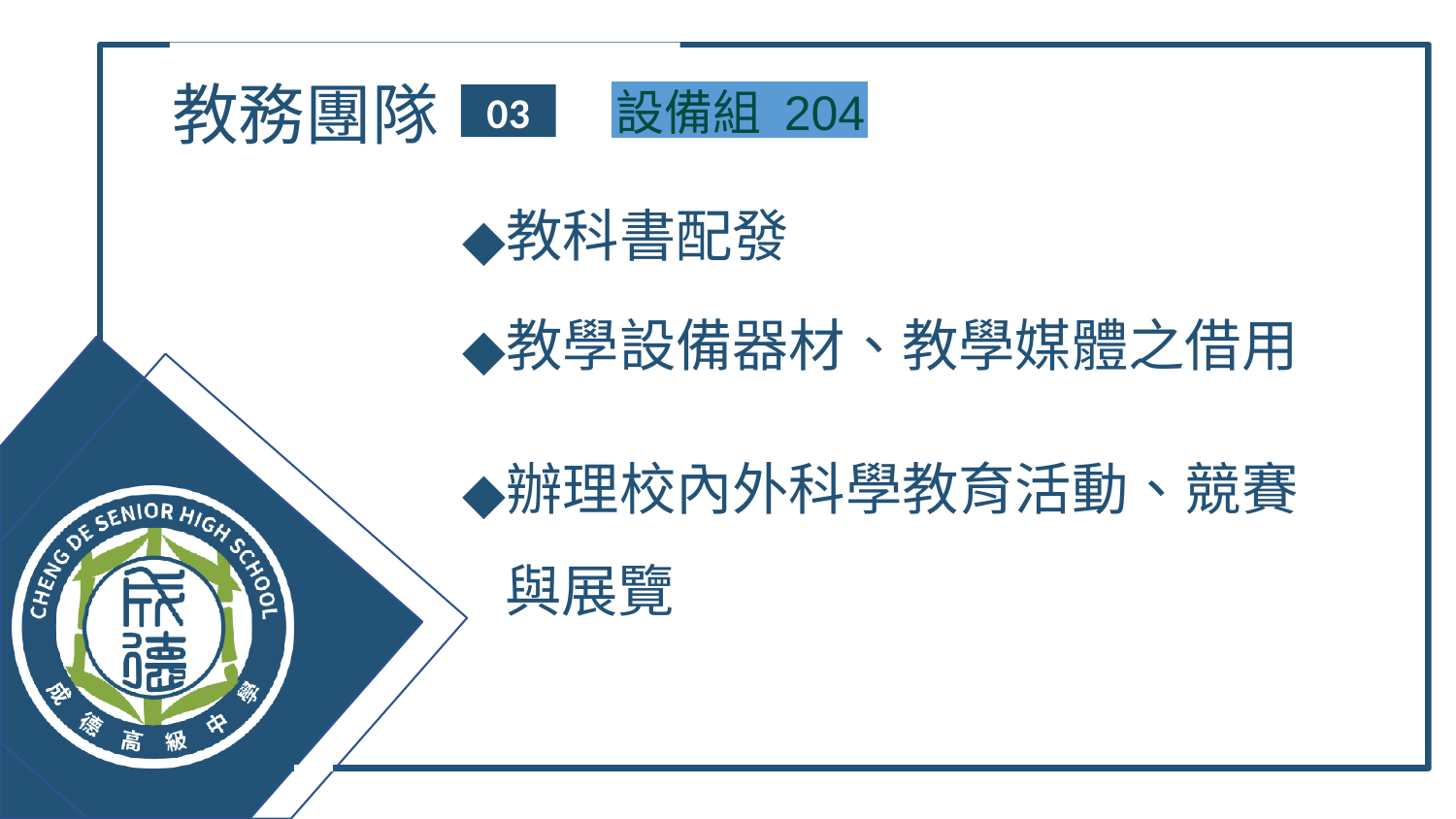

# 教務團隊
設備組 204
03
教科書配發
教學設備器材、教學媒體之借用
辦理校內外科學教育活動、競賽與展覽